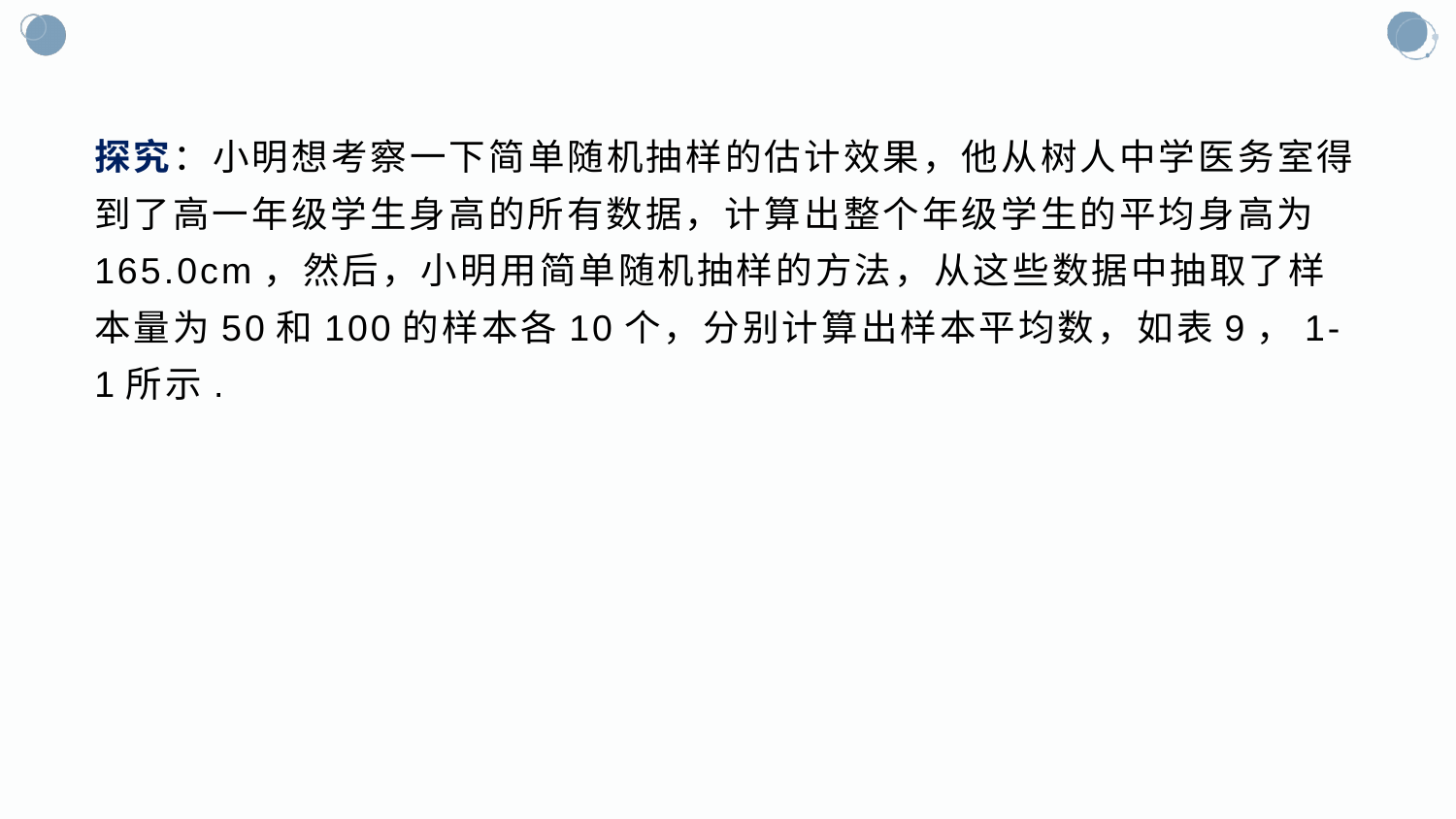

#
探究：小明想考察一下简单随机抽样的估计效果，他从树人中学医务室得到了高一年级学生身高的所有数据，计算出整个年级学生的平均身高为165.0cm，然后，小明用简单随机抽样的方法，从这些数据中抽取了样本量为50和100的样本各10个，分别计算出样本平均数，如表9，1-1所示.